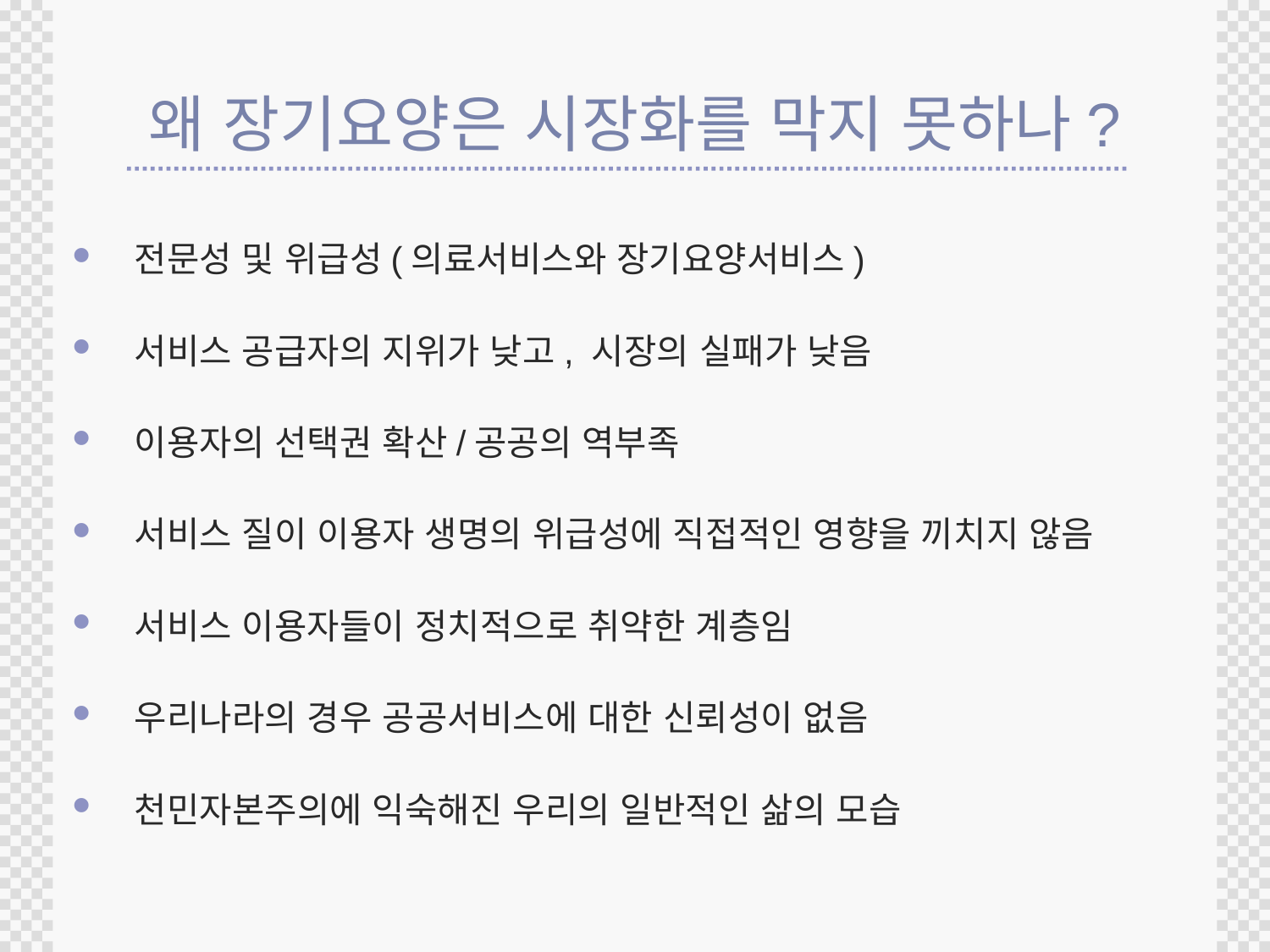

# 왜 장기요양은 시장화를 막지 못하나?
전문성 및 위급성(의료서비스와 장기요양서비스)
서비스 공급자의 지위가 낮고, 시장의 실패가 낮음
이용자의 선택권 확산/공공의 역부족
서비스 질이 이용자 생명의 위급성에 직접적인 영향을 끼치지 않음
서비스 이용자들이 정치적으로 취약한 계층임
우리나라의 경우 공공서비스에 대한 신뢰성이 없음
천민자본주의에 익숙해진 우리의 일반적인 삶의 모습